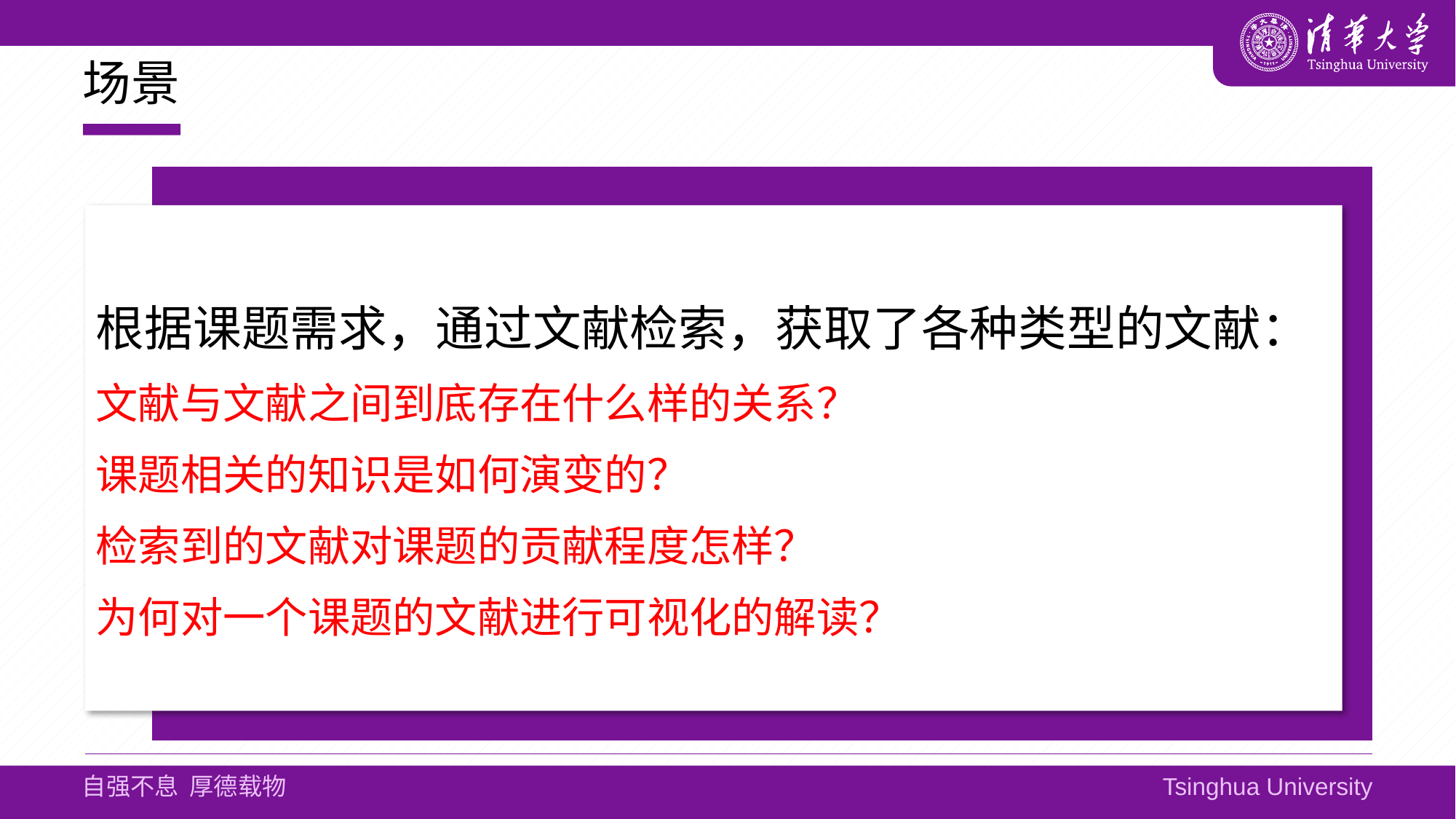

# 场景
根据课题需求，通过文献检索，获取了各种类型的文献：
文献与文献之间到底存在什么样的关系？
课题相关的知识是如何演变的？
检索到的文献对课题的贡献程度怎样？
为何对一个课题的文献进行可视化的解读？